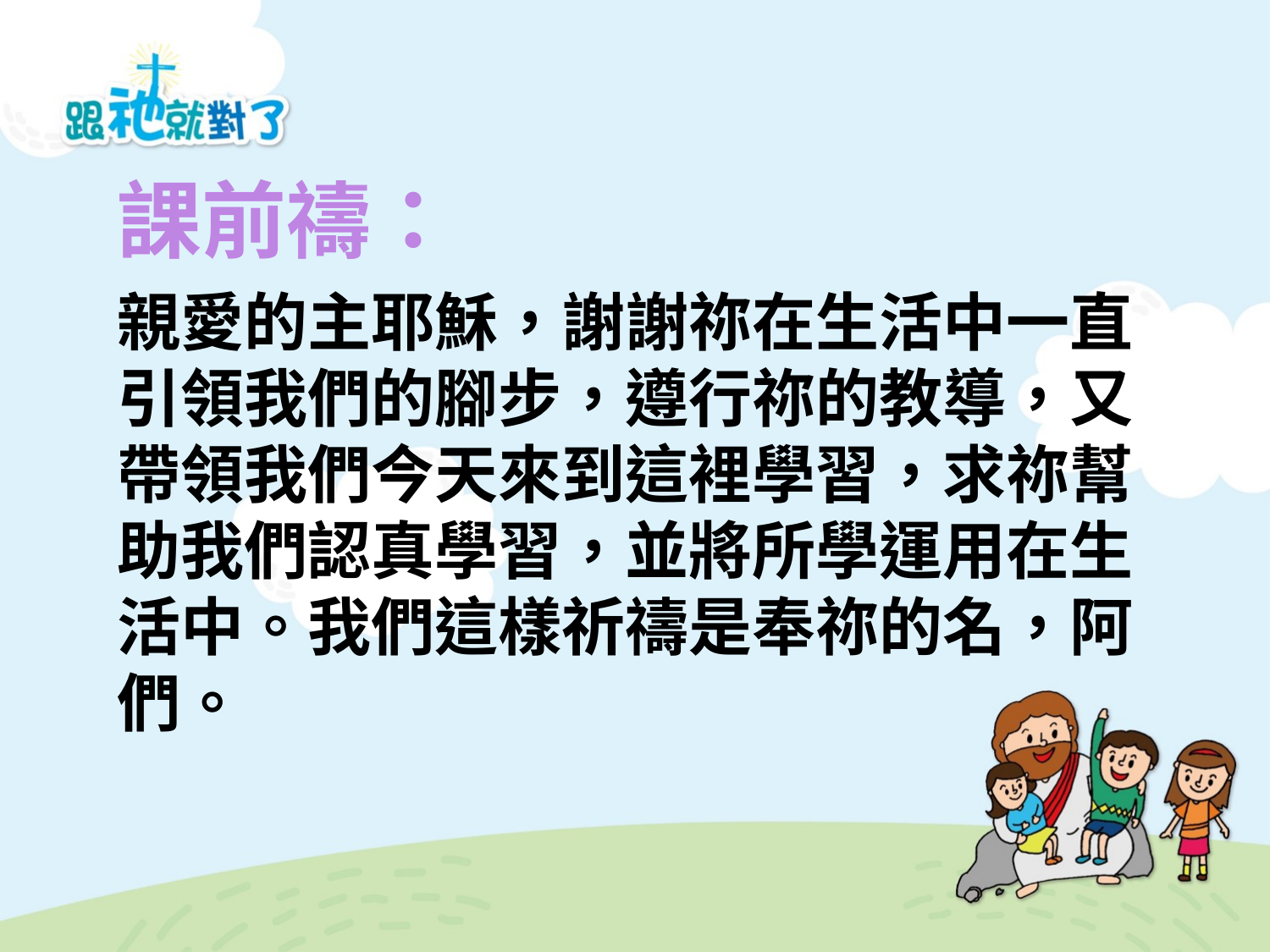

課前禱：
親愛的主耶穌，謝謝祢在生活中一直引領我們的腳步，遵行祢的教導，又帶領我們今天來到這裡學習，求祢幫助我們認真學習，並將所學運用在生活中。我們這樣祈禱是奉祢的名，阿們。